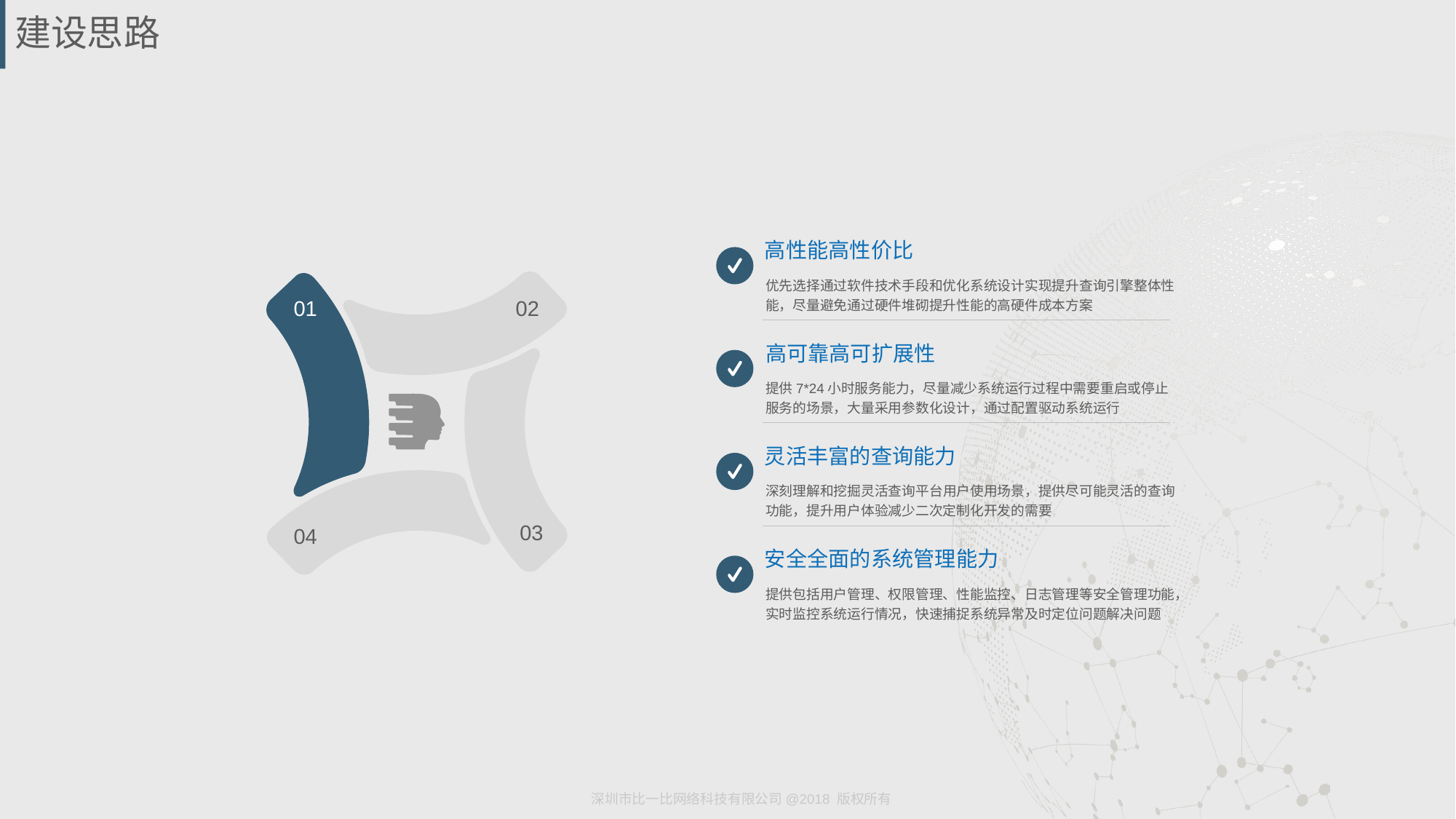

# 建设思路
高性能高性价比

优先选择通过软件技术手段和优化系统设计实现提升查询引擎整体性能，尽量避免通过硬件堆砌提升性能的高硬件成本方案

01
02

高可靠高可扩展性

提供7*24小时服务能力，尽量减少系统运行过程中需要重启或停止服务的场景，大量采用参数化设计，通过配置驱动系统运行

灵活丰富的查询能力

深刻理解和挖掘灵活查询平台用户使用场景，提供尽可能灵活的查询功能，提升用户体验减少二次定制化开发的需要
03
04
安全全面的系统管理能力

提供包括用户管理、权限管理、性能监控、日志管理等安全管理功能，实时监控系统运行情况，快速捕捉系统异常及时定位问题解决问题